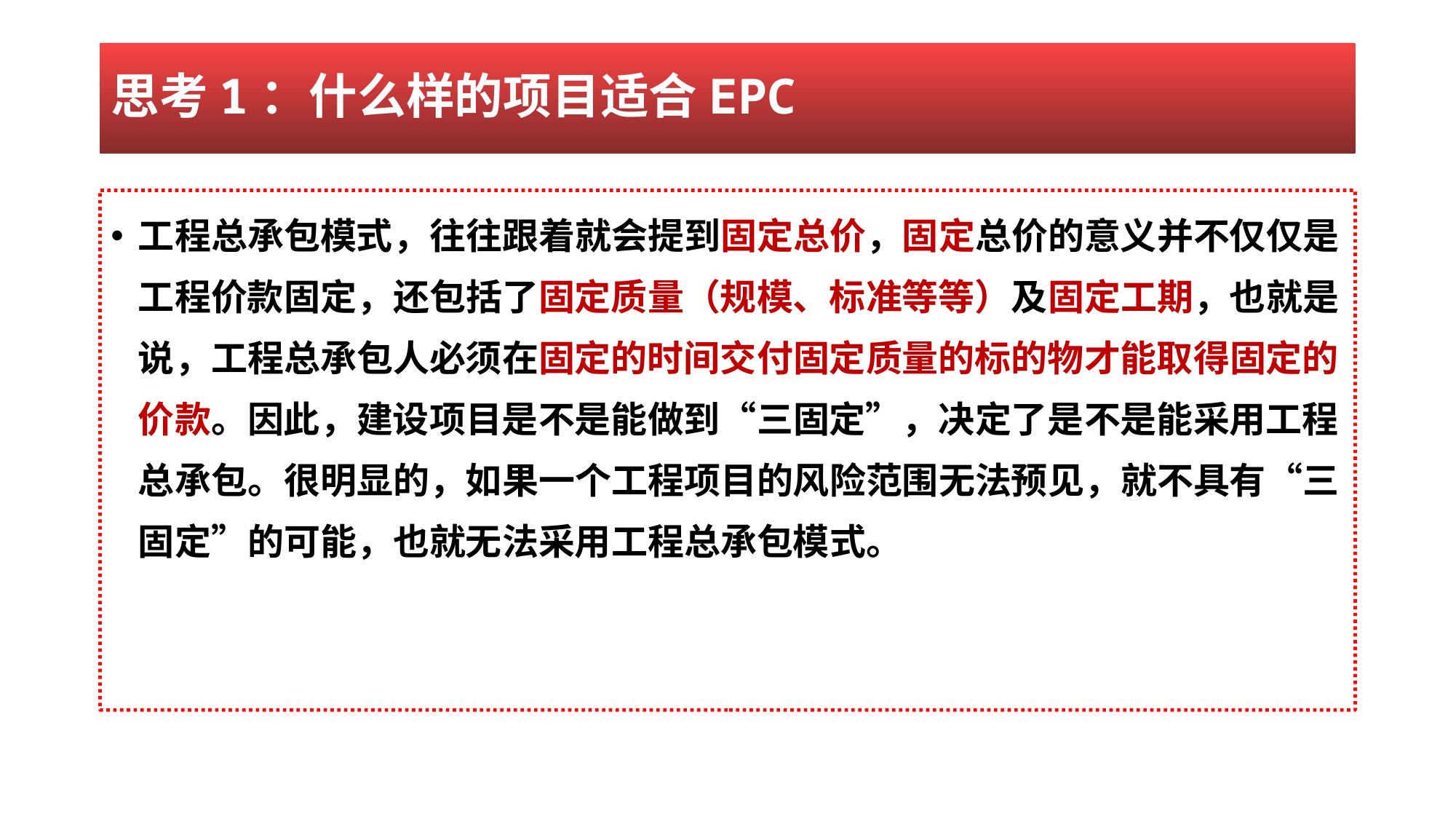

# 思考1：什么样的项目适合EPC
工程总承包模式，往往跟着就会提到固定总价，固定总价的意义并不仅仅是工程价款固定，还包括了固定质量（规模、标准等等）及固定工期，也就是说，工程总承包人必须在固定的时间交付固定质量的标的物才能取得固定的价款。因此，建设项目是不是能做到“三固定”，决定了是不是能采用工程总承包。很明显的，如果一个工程项目的风险范围无法预见，就不具有“三固定”的可能，也就无法采用工程总承包模式。